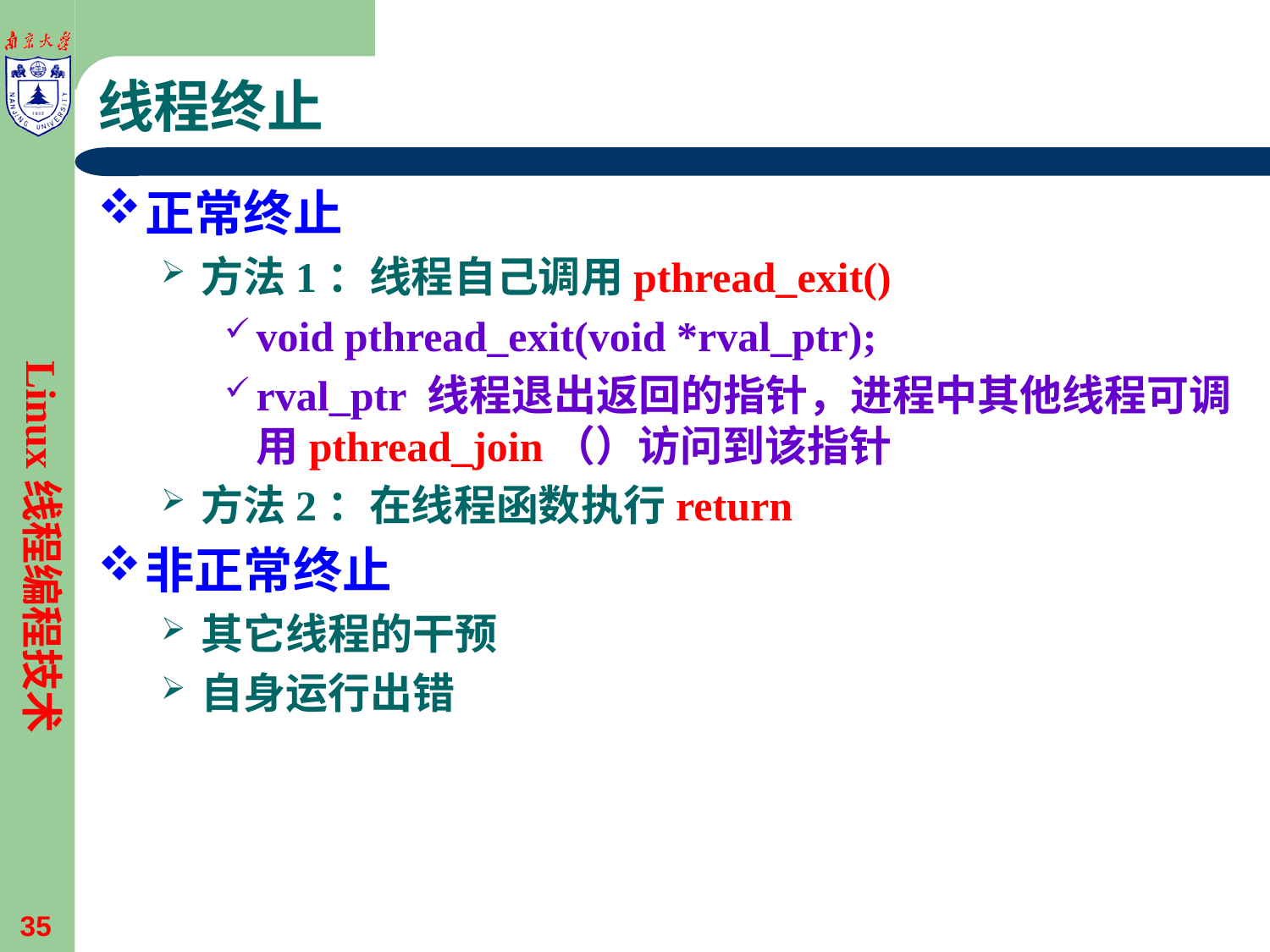

# 线程终止
正常终止
方法1：线程自己调用pthread_exit()
void pthread_exit(void *rval_ptr);
rval_ptr 线程退出返回的指针，进程中其他线程可调用pthread_join（）访问到该指针
方法2：在线程函数执行return
非正常终止
其它线程的干预
自身运行出错
Linux线程编程技术
35